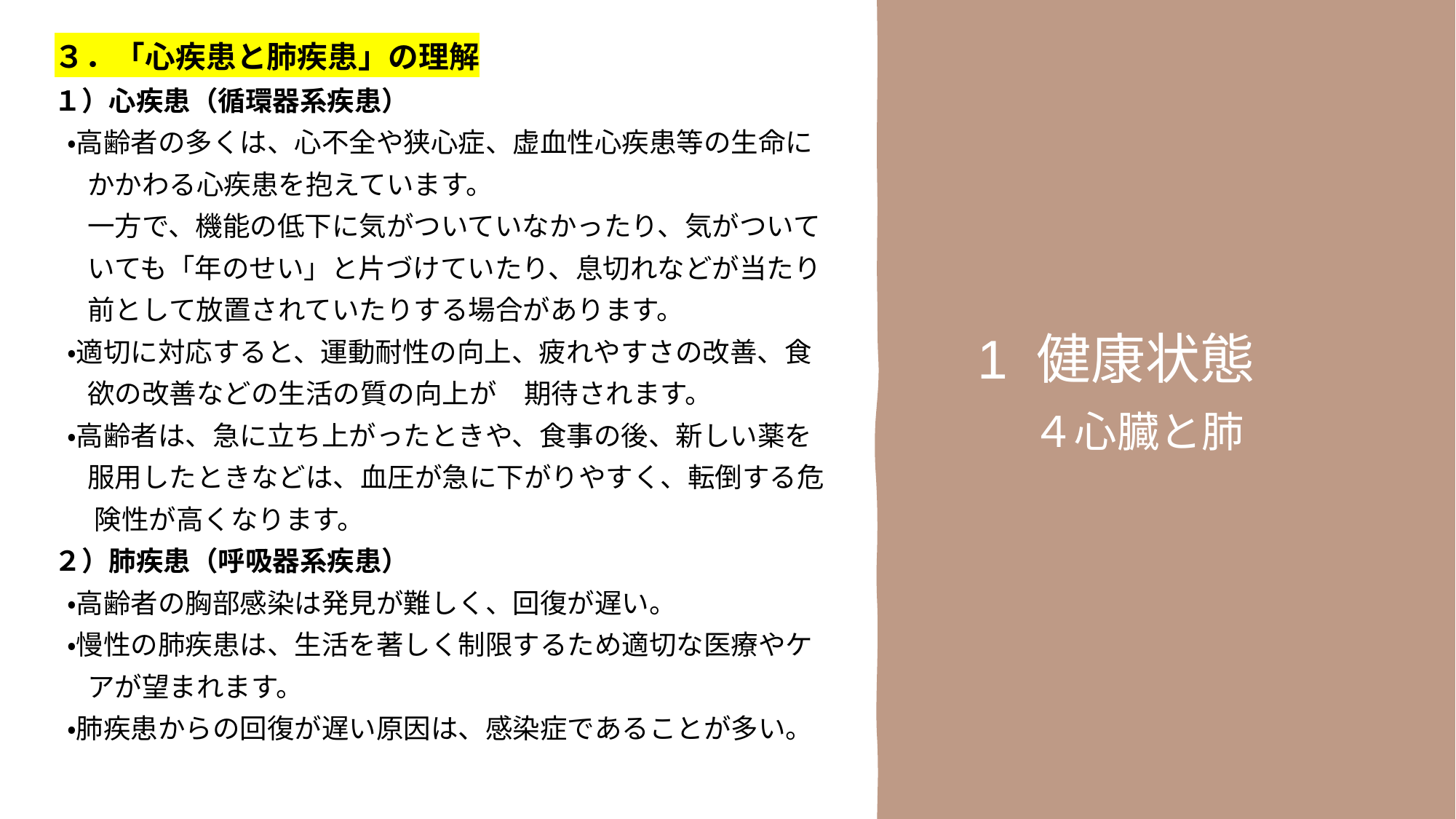

３．「心疾患と肺疾患」の理解
１）心疾患（循環器系疾患）
 ・高齢者の多くは、心不全や狭心症、虚血性心疾患等の生命に
　 かかわる心疾患を抱えています。
　 一方で、機能の低下に気がついていなかったり、気がついて
　 いても「年のせい」と片づけていたり、息切れなどが当たり
　 前として放置されていたりする場合があります。
 ・適切に対応すると、運動耐性の向上、疲れやすさの改善、食
　 欲の改善などの生活の質の向上が　期待されます。
 ・高齢者は、急に立ち上がったときや、食事の後、新しい薬を
　 服用したときなどは、血圧が急に下がりやすく、転倒する危
 　険性が高くなります。
２）肺疾患（呼吸器系疾患）
 ・高齢者の胸部感染は発見が難しく、回復が遅い。
 ・慢性の肺疾患は、生活を著しく制限するため適切な医療やケ
　 アが望まれます。
 ・肺疾患からの回復が遅い原因は、感染症であることが多い。

1 健康状態
　４心臓と肺